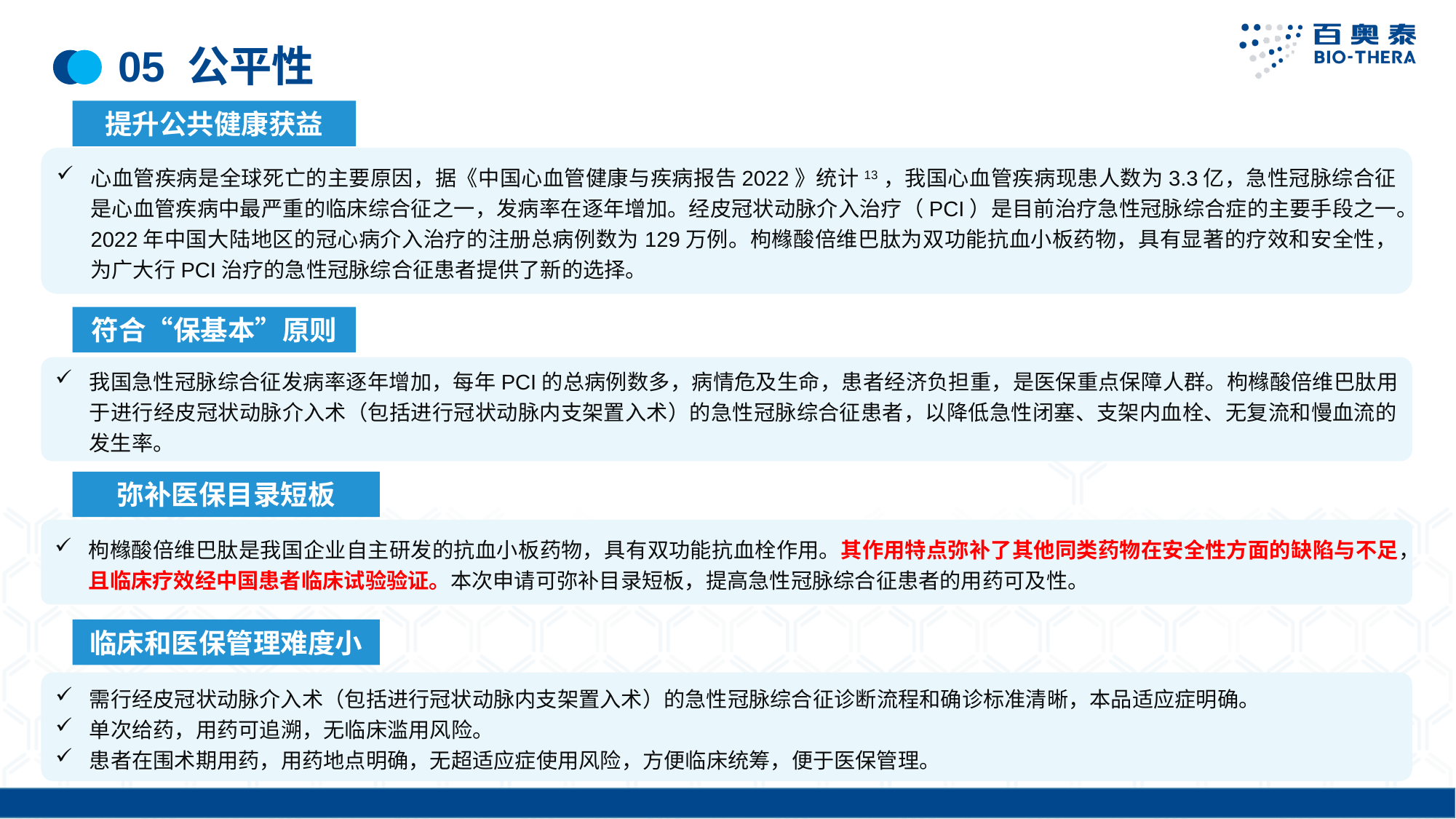

# 05 公平性
提升公共健康获益
心血管疾病是全球死亡的主要原因，据《中国心血管健康与疾病报告2022》统计13，我国心血管疾病现患人数为3.3亿，急性冠脉综合征是心血管疾病中最严重的临床综合征之一，发病率在逐年增加。经皮冠状动脉介入治疗（PCI）是目前治疗急性冠脉综合症的主要手段之一。2022年中国大陆地区的冠心病介入治疗的注册总病例数为129万例。枸橼酸倍维巴肽为双功能抗血小板药物，具有显著的疗效和安全性，为广大行PCI治疗的急性冠脉综合征患者提供了新的选择。
符合“保基本”原则
我国急性冠脉综合征发病率逐年增加，每年PCI的总病例数多，病情危及生命，患者经济负担重，是医保重点保障人群。枸橼酸倍维巴肽用于进行经皮冠状动脉介入术（包括进行冠状动脉内支架置入术）的急性冠脉综合征患者，以降低急性闭塞、支架内血栓、无复流和慢血流的发生率。
弥补医保目录短板
枸橼酸倍维巴肽是我国企业自主研发的抗血小板药物，具有双功能抗血栓作用。其作用特点弥补了其他同类药物在安全性方面的缺陷与不足，且临床疗效经中国患者临床试验验证。本次申请可弥补目录短板，提高急性冠脉综合征患者的用药可及性。
临床和医保管理难度小
需行经皮冠状动脉介入术（包括进行冠状动脉内支架置入术）的急性冠脉综合征诊断流程和确诊标准清晰，本品适应症明确。
单次给药，用药可追溯，无临床滥用风险。
患者在围术期用药，用药地点明确，无超适应症使用风险，方便临床统筹，便于医保管理。